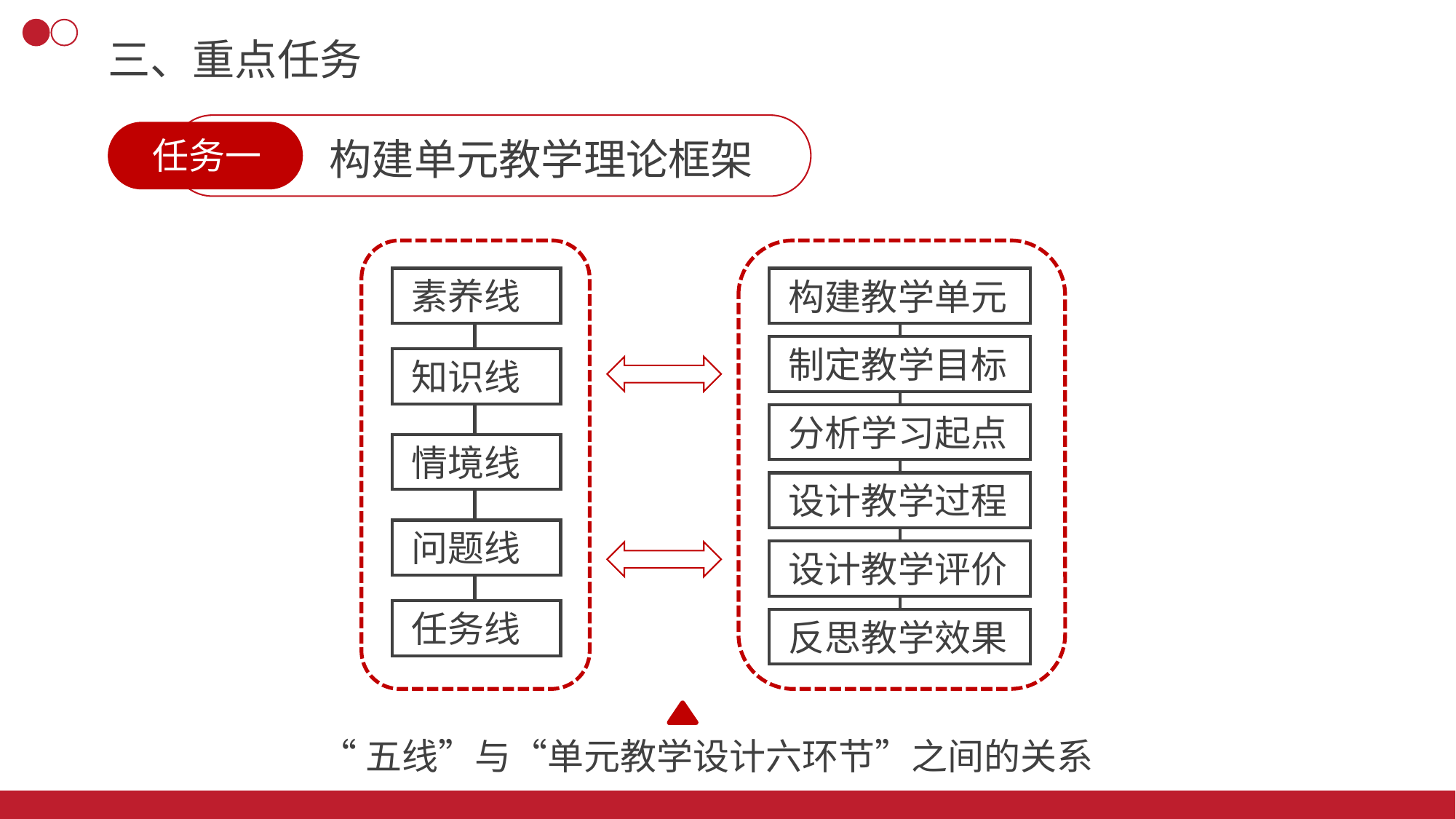

三、重点任务

构建单元教学理论框架

任务一

素养线

知识线

情境线

问题线

任务线

构建教学单元

制定教学目标

分析学习起点

设计教学过程

设计教学评价

反思教学效果

“五线”与“单元教学设计六环节”之间的关系